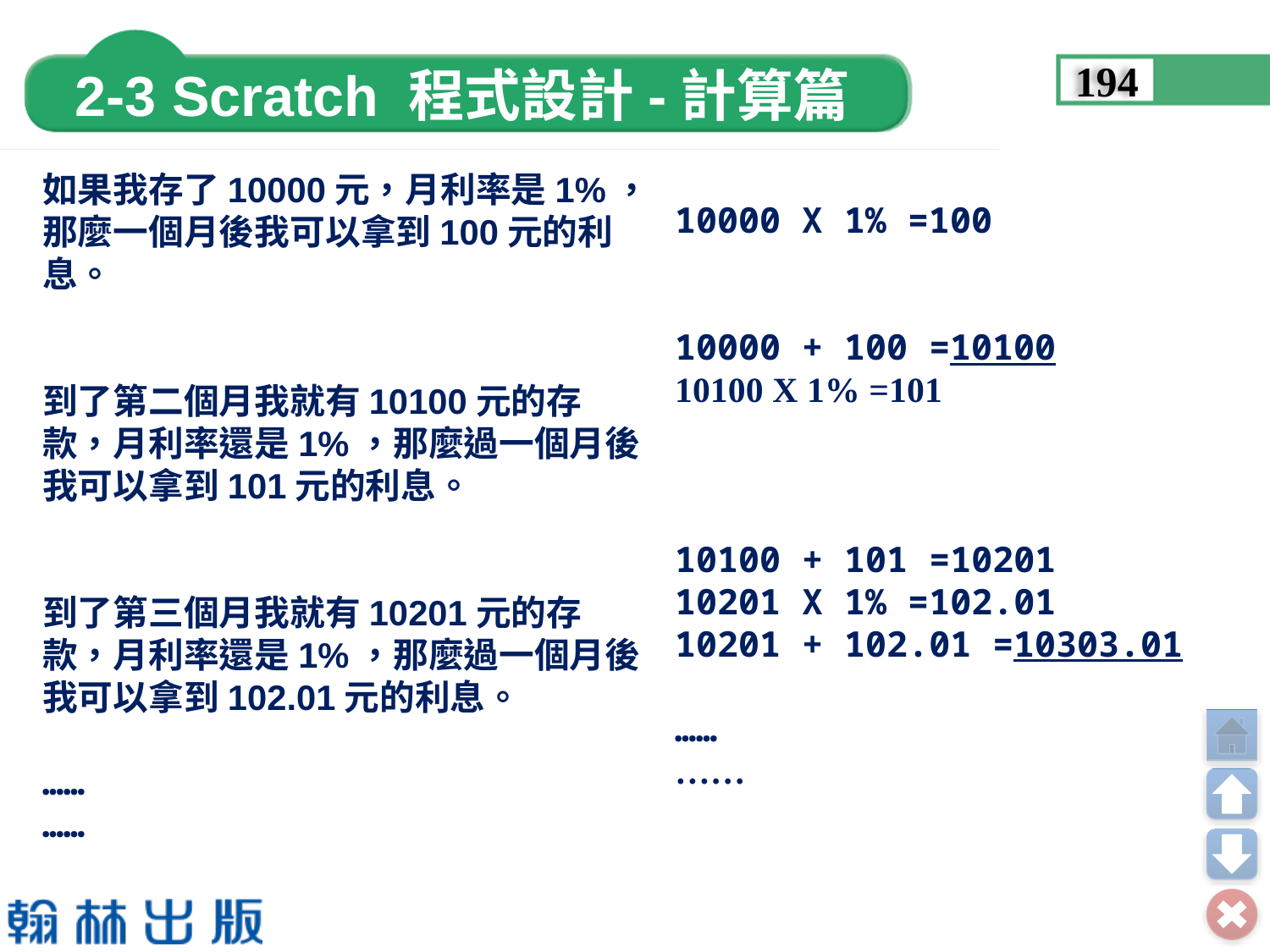

194
如果我存了10000元，月利率是1%，那麼一個月後我可以拿到100元的利息。

到了第二個月我就有10100元的存款，月利率還是1%，那麼過一個月後我可以拿到101元的利息。

到了第三個月我就有10201元的存款，月利率還是1%，那麼過一個月後我可以拿到102.01元的利息。

……
……

10000 X 1% =100

10000 + 100 =10100
10100 X 1% =101

10100 + 101 =10201
10201 X 1% =102.01
10201 + 102.01 =10303.01

……
……